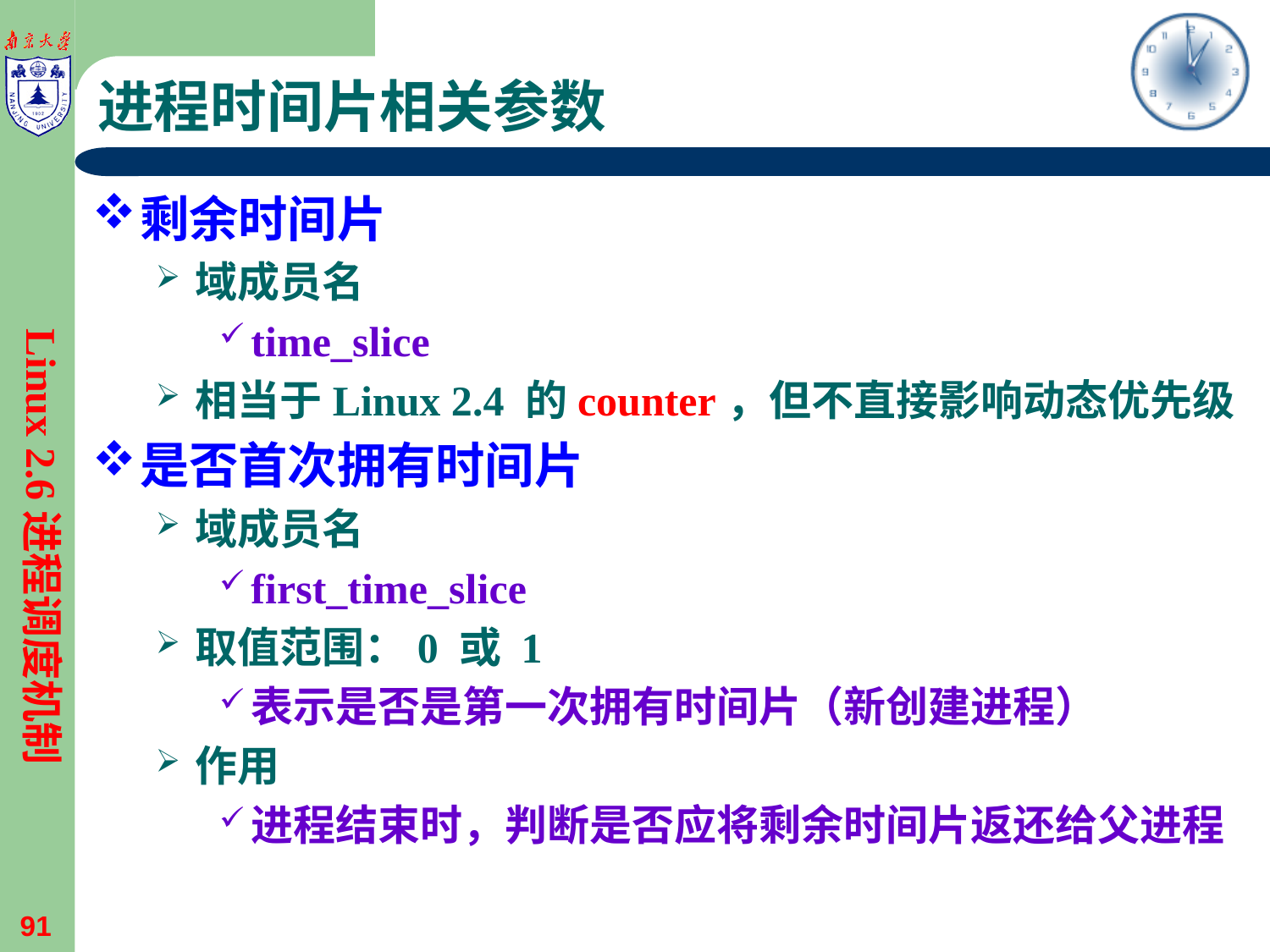

# 进程时间片相关参数
剩余时间片
域成员名
time_slice
相当于Linux 2.4 的counter，但不直接影响动态优先级
是否首次拥有时间片
域成员名
first_time_slice
取值范围：0 或 1
表示是否是第一次拥有时间片（新创建进程）
作用
进程结束时，判断是否应将剩余时间片返还给父进程
Linux 2.6进程调度机制
91